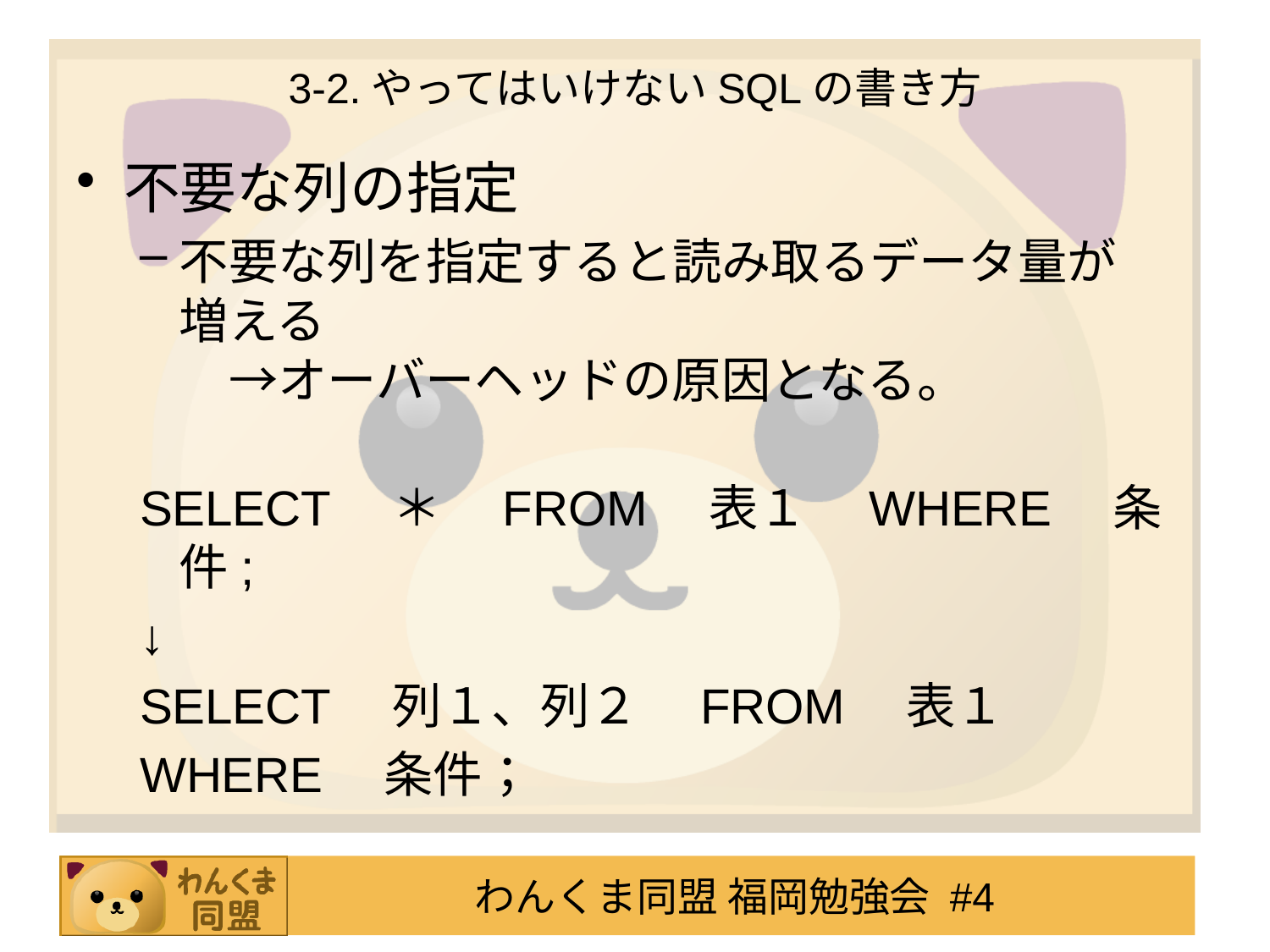

# 3-2.やってはいけないSQLの書き方
不要な列の指定
不要な列を指定すると読み取るデータ量が
増える
　→オーバーヘッドの原因となる。
SELECT　＊　FROM　表１　WHERE　条件;
↓
SELECT　列１、列２　FROM　表１
WHERE　条件；